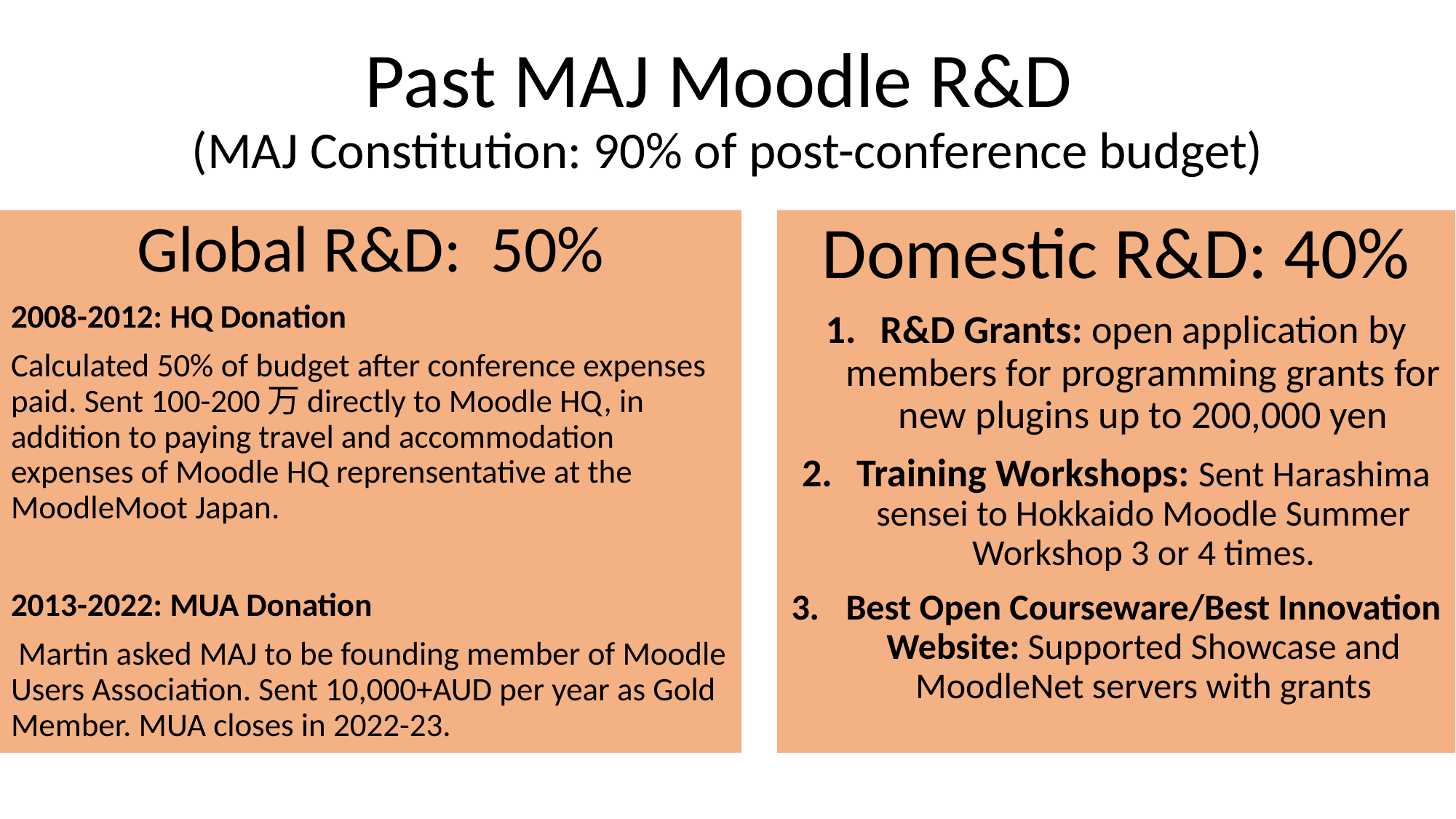

# Past MAJ Moodle R&D (MAJ Constitution: 90% of post-conference budget)
Global R&D:  50%
2008-2012: HQ Donation
Calculated 50% of budget after conference expenses paid. Sent 100-200万directly to Moodle HQ, in addition to paying travel and accommodation expenses of Moodle HQ reprensentative at the MoodleMoot Japan.

2013-2022: MUA Donation
 Martin asked MAJ to be founding member of Moodle Users Association. Sent 10,000+AUD per year as Gold Member. MUA closes in 2022-23.

Domestic R&D: 40%
R&D Grants: open application by members for programming grants for new plugins up to 200,000 yen
Training Workshops: Sent Harashima sensei to Hokkaido Moodle Summer Workshop 3 or 4 times.
Best Open Courseware/Best Innovation Website: Supported Showcase and MoodleNet servers with grants